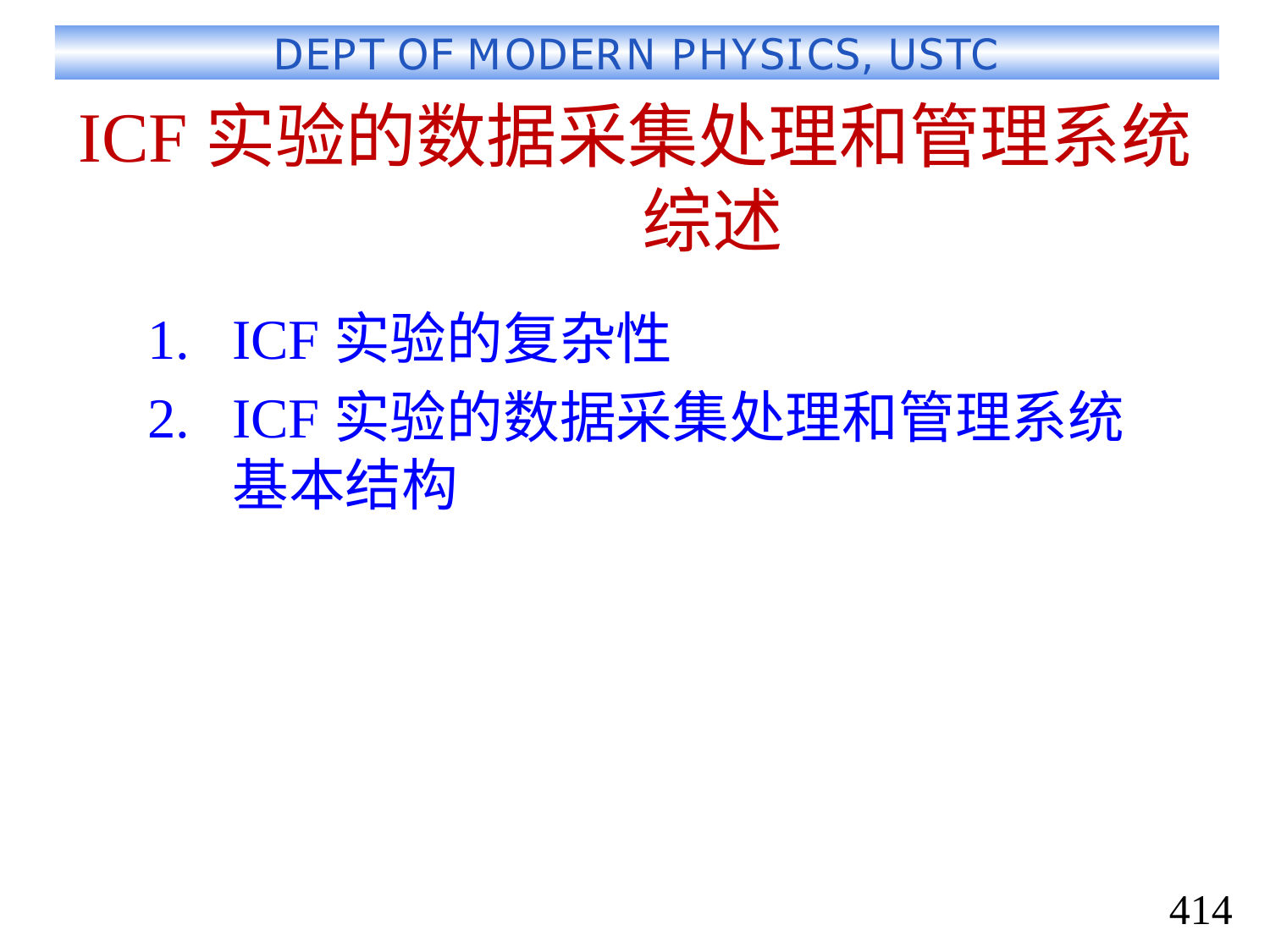

# ICF实验的数据采集处理和管理系统综述
ICF实验的复杂性
ICF实验的数据采集处理和管理系统基本结构